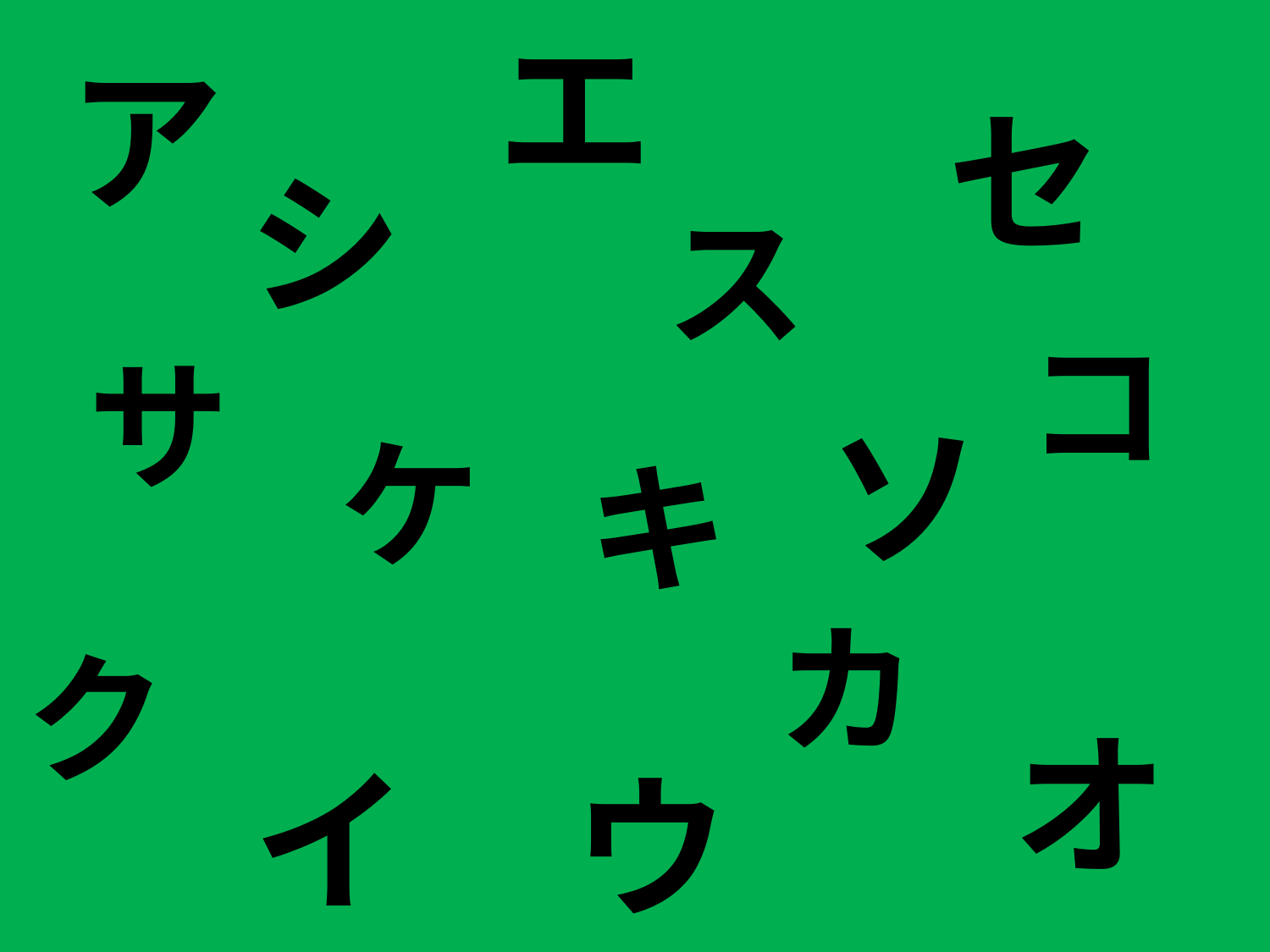

エ
ア
セ
シ
ス
コ
サ
ソ
ケ
キ
カ
ク
オ
イ
ウ